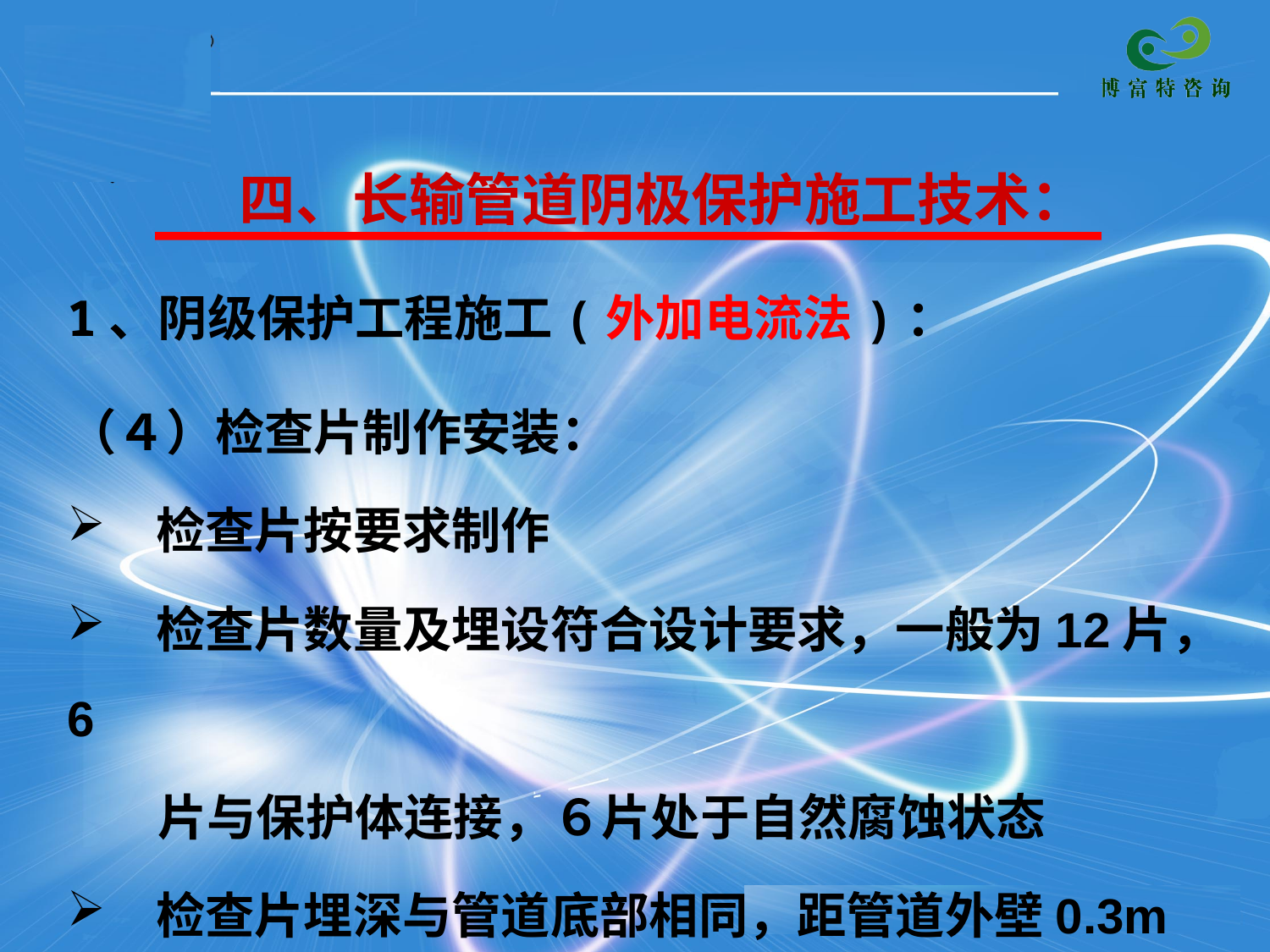

# 四、长输管道阴极保护施工技术：

1、阴级保护工程施工(外加电流法)：

（４）检查片制作安装：
　检查片按要求制作
　检查片数量及埋设符合设计要求，一般为12片，6
       片与保护体连接，６片处于自然腐蚀状态
　检查片埋深与管道底部相同，距管道外壁0.3m